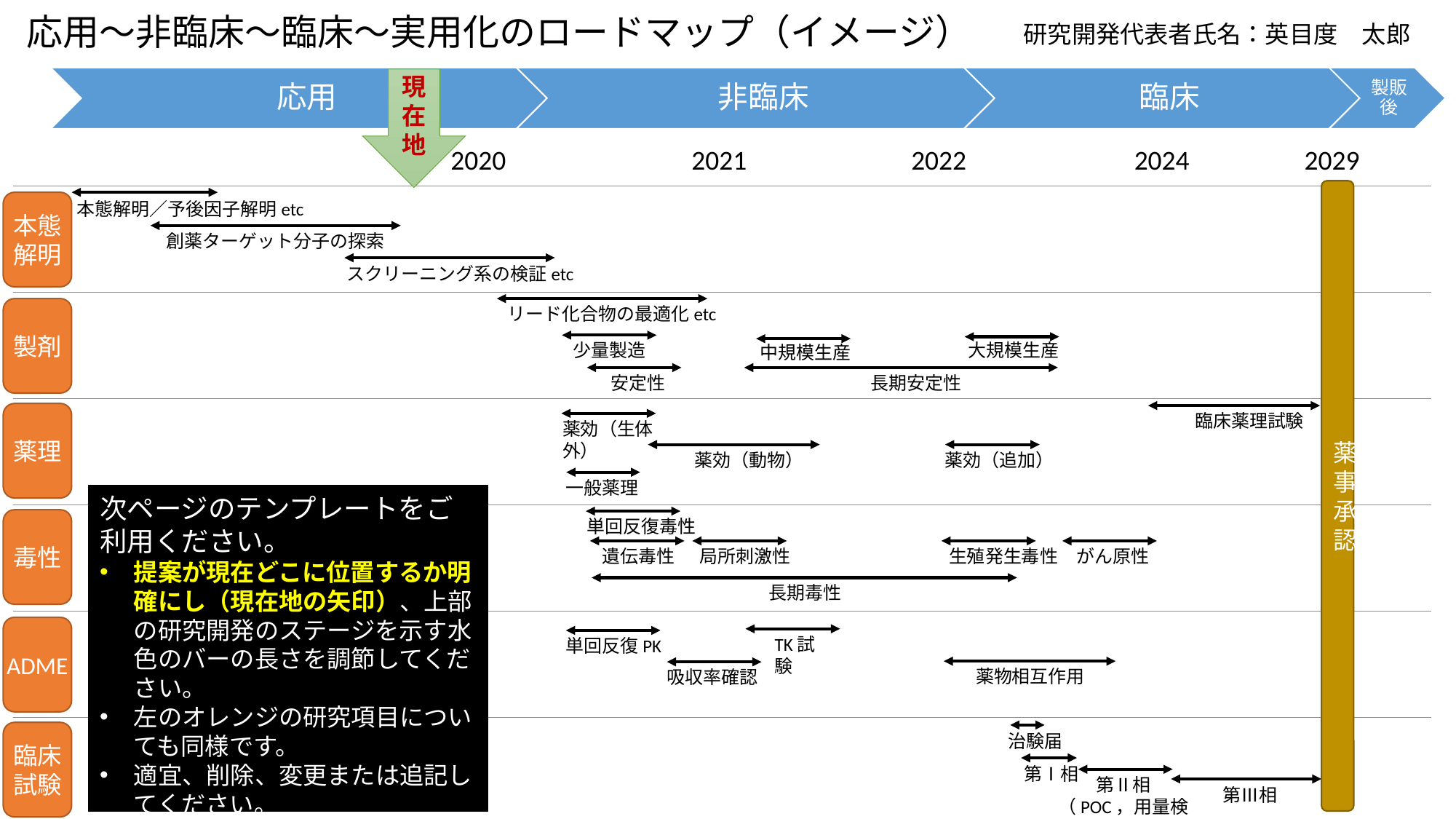

# 応用～非臨床～臨床～実用化のロードマップ（イメージ）
研究開発代表者氏名：英目度　太郞
応用
非臨床
臨床
製販後
現在地
2020
2021
2022
2024
2029
薬事承認
本態
解明
本態解明／予後因子解明etc
創薬ターゲット分子の探索
スクリーニング系の検証etc
リード化合物の最適化etc
製剤
少量製造
大規模生産
中規模生産
安定性
長期安定性
薬理
臨床薬理試験
薬効（生体外）
薬効（動物）
薬効（追加）
一般薬理
次ページのテンプレートをご利用ください。
提案が現在どこに位置するか明確にし（現在地の矢印）、上部の研究開発のステージを示す水色のバーの長さを調節してください。
左のオレンジの研究項目についても同様です。
適宜、削除、変更または追記してください。
毒性
単回反復毒性
がん原性
生殖発生毒性
遺伝毒性
局所刺激性
長期毒性
ADME
TK試験
単回反復PK
薬物相互作用
吸収率確認
臨床
試験
治験届
第Ⅰ相
第Ⅱ相
（POC，用量検討）
第Ⅲ相